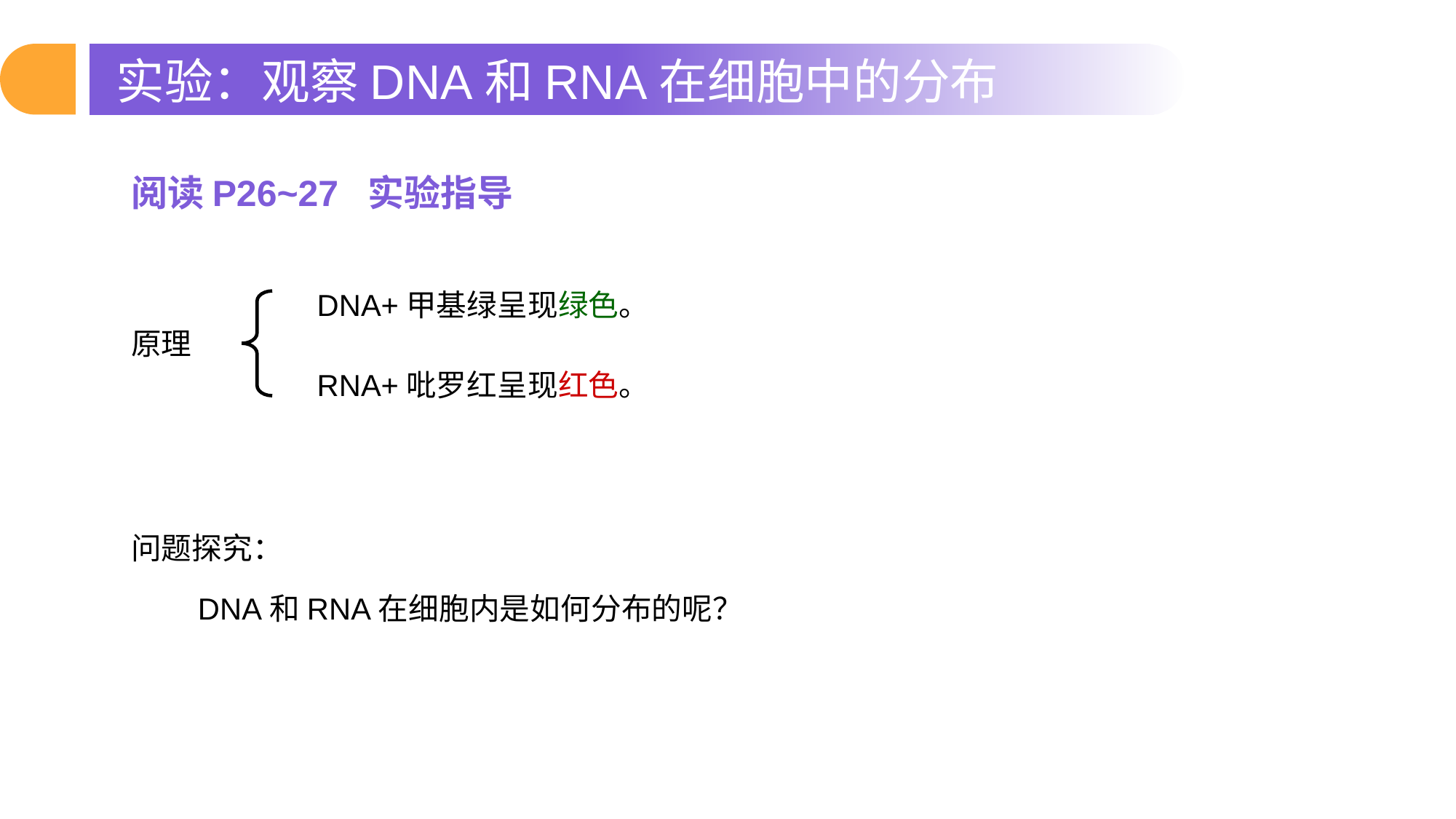

实验：观察DNA和RNA在细胞中的分布
阅读P26~27  实验指导
DNA+甲基绿呈现绿色。

RNA+吡罗红呈现红色。

原理
问题探究：
        DNA和RNA在细胞内是如何分布的呢？